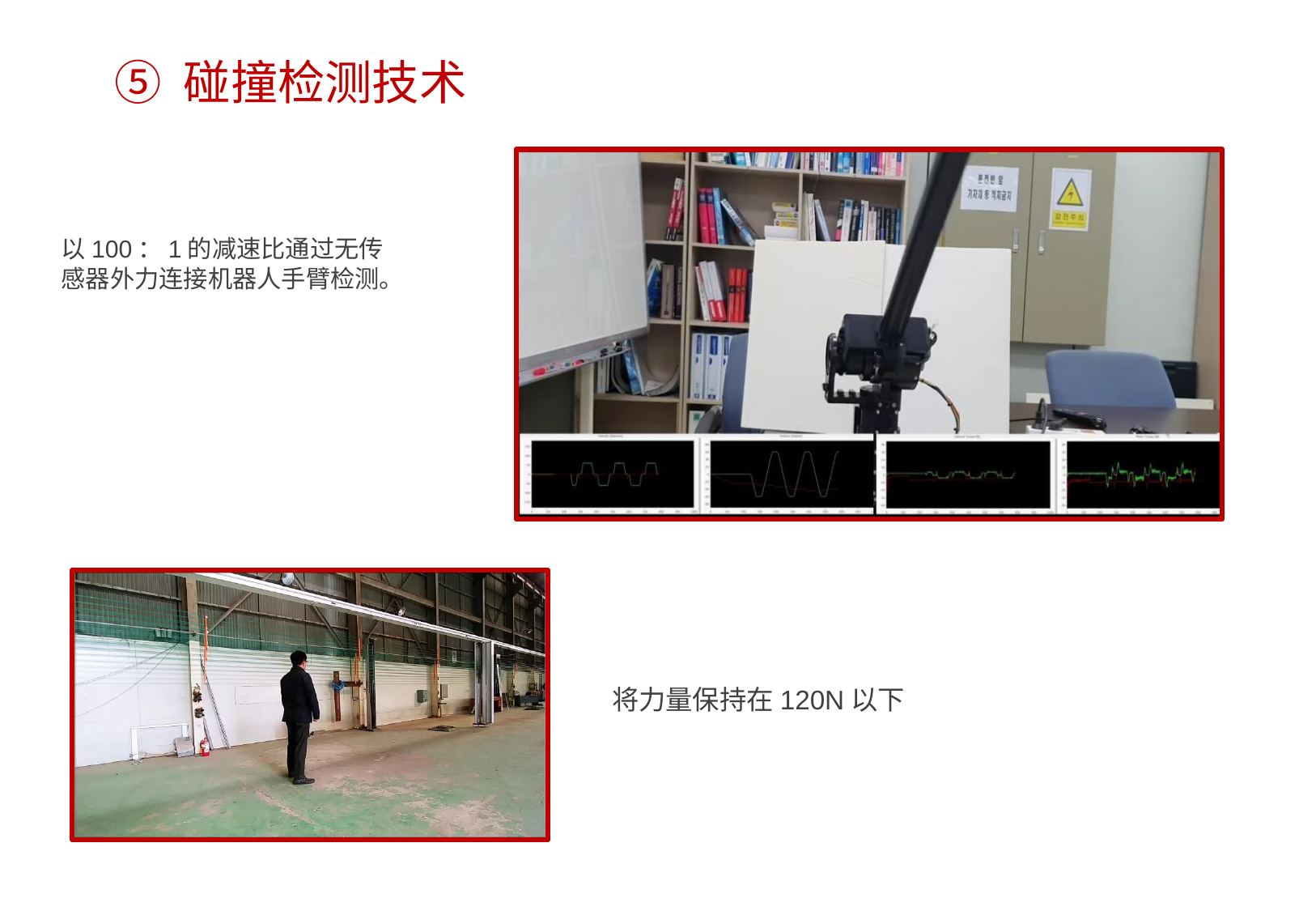

# ⑤ 碰撞检测技术

以100：1的减速比通过无传感器外力连接机器人手臂检测。

将力量保持在120N以下